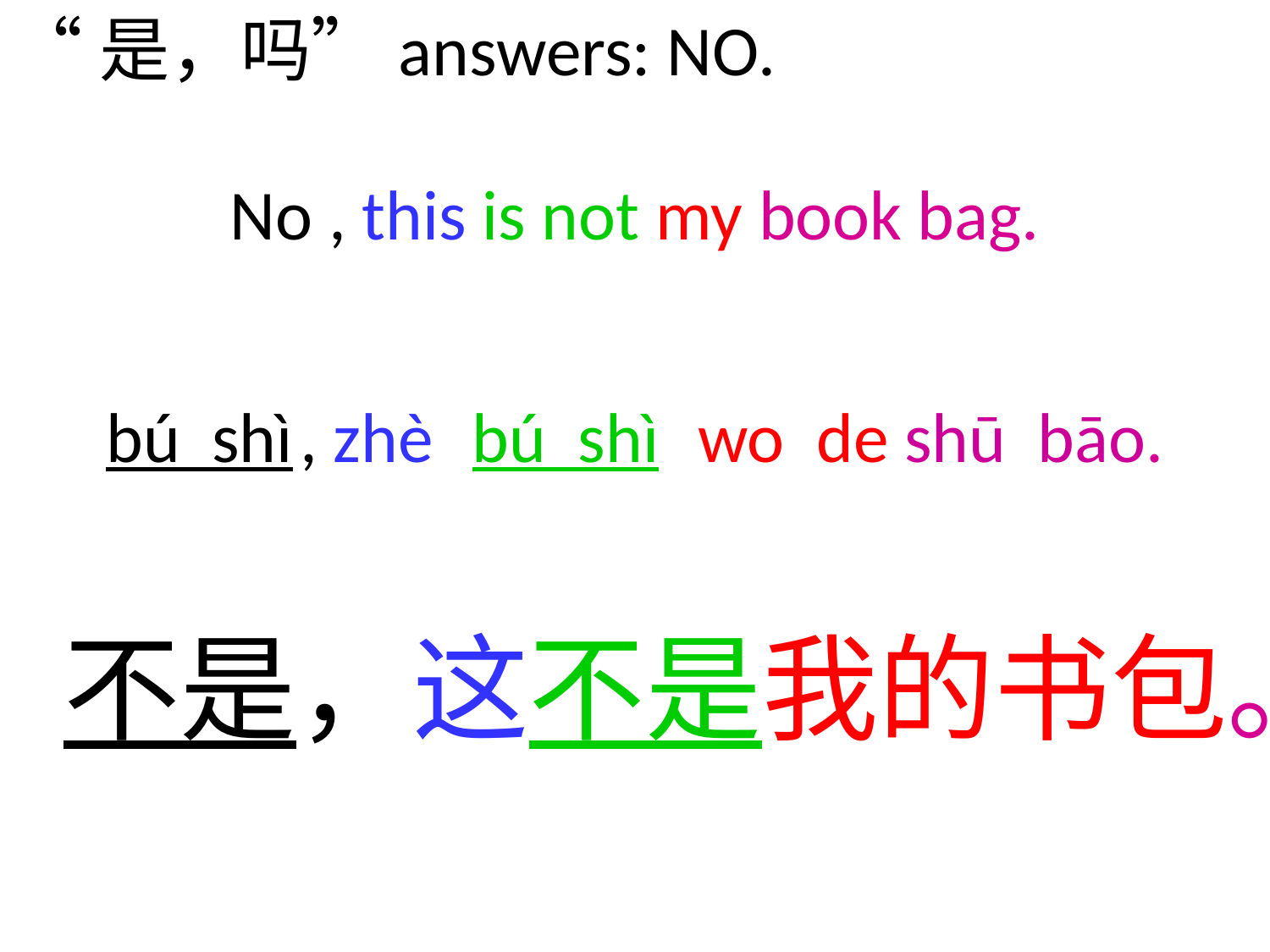

“是，吗”answers: NO.
No , this is not my book bag.
bú  shì , zhè   bú  shì   wo  de shū  bāo.
不是，这不是我的书包。